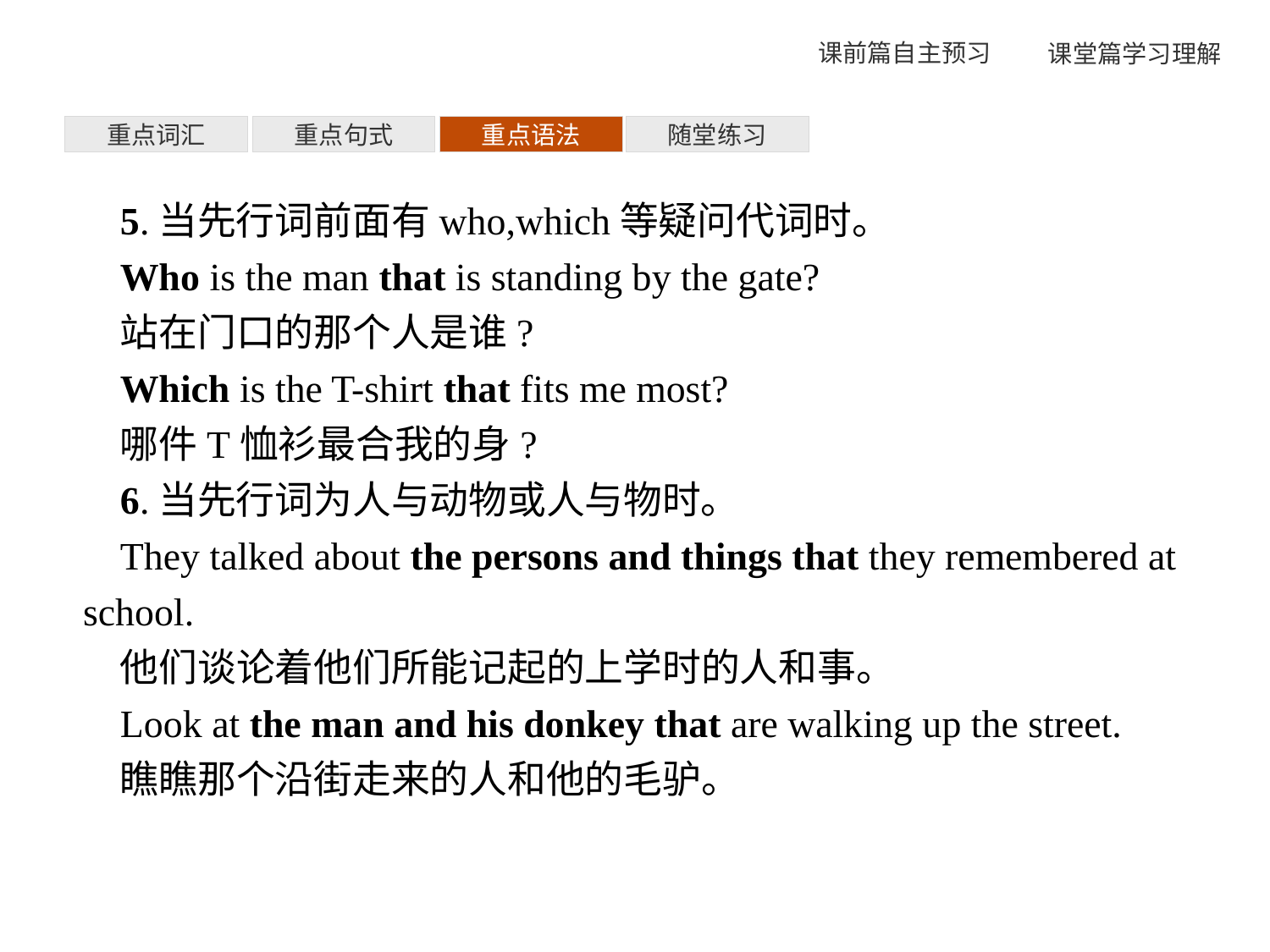

重点词汇
重点句式
重点语法
随堂练习
5.当先行词前面有who,which等疑问代词时。
Who is the man that is standing by the gate?
站在门口的那个人是谁?
Which is the T-shirt that fits me most?
哪件T恤衫最合我的身?
6.当先行词为人与动物或人与物时。
They talked about the persons and things that they remembered at school.
他们谈论着他们所能记起的上学时的人和事。
Look at the man and his donkey that are walking up the street.
瞧瞧那个沿街走来的人和他的毛驴。